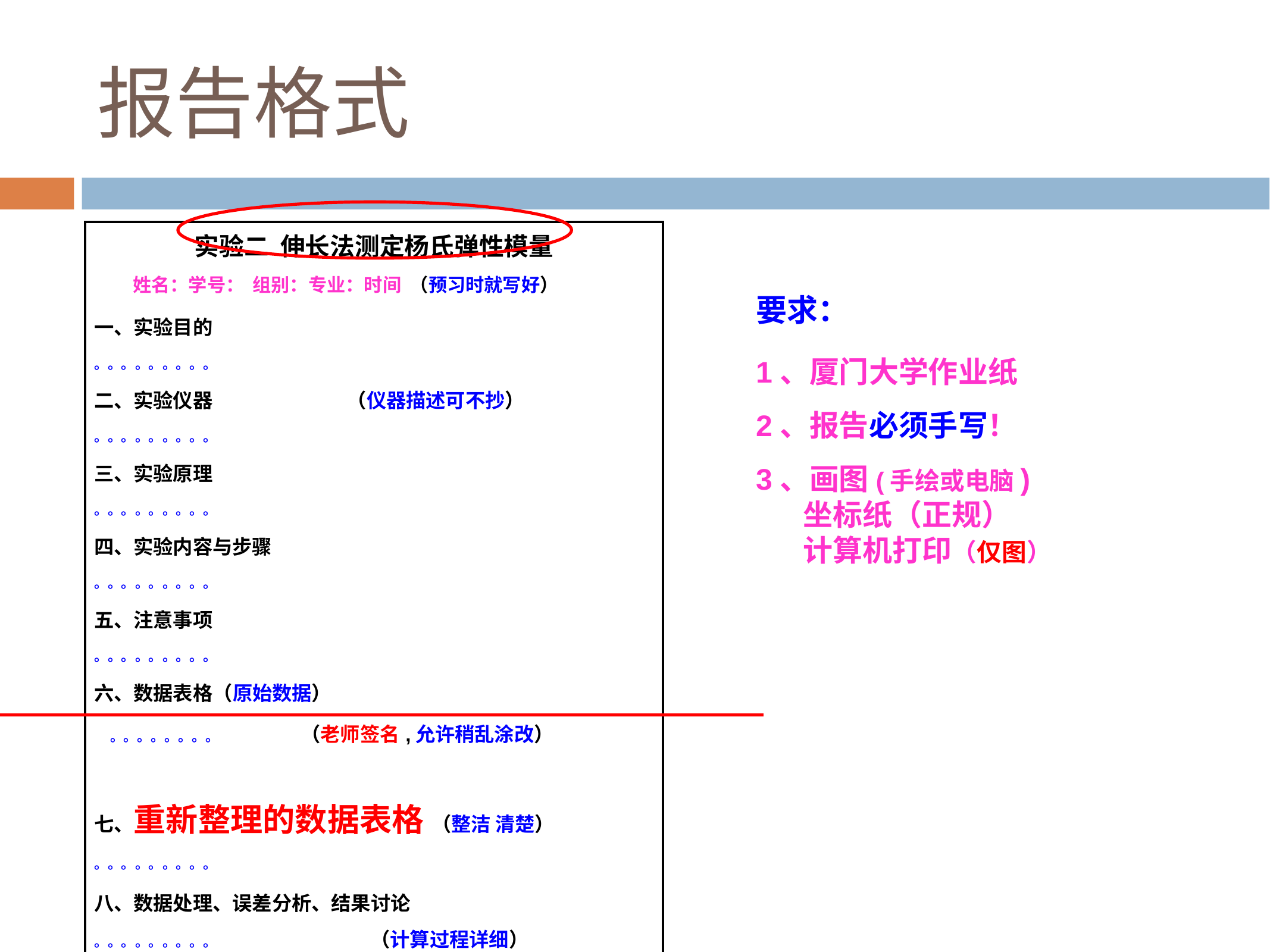

# 报告格式

| 实验二 伸长法测定杨氏弹性模量 姓名：学号： 组别：专业：时间 （预习时就写好） 一、实验目的 。。。。。。。。。 二、实验仪器 （仪器描述可不抄） 。。。。。。。。。 三、实验原理 。。。。。。。。。 四、实验内容与步骤 。。。。。。。。。 五、注意事项 。。。。。。。。。 六、数据表格（原始数据） 。。。。。。。。 （老师签名,允许稍乱涂改） 七、重新整理的数据表格 （整洁 清楚） 。。。。。。。。。 八、数据处理、误差分析、结果讨论 。。。。。。。。。 （计算过程详细） 九、实验总结（意义、改进等） 。。。。。。。。。 |
| --- |
要求：
1、厦门大学作业纸
2、报告必须手写！
3、画图(手绘或电脑)
      坐标纸（正规）
      计算机打印（仅图）